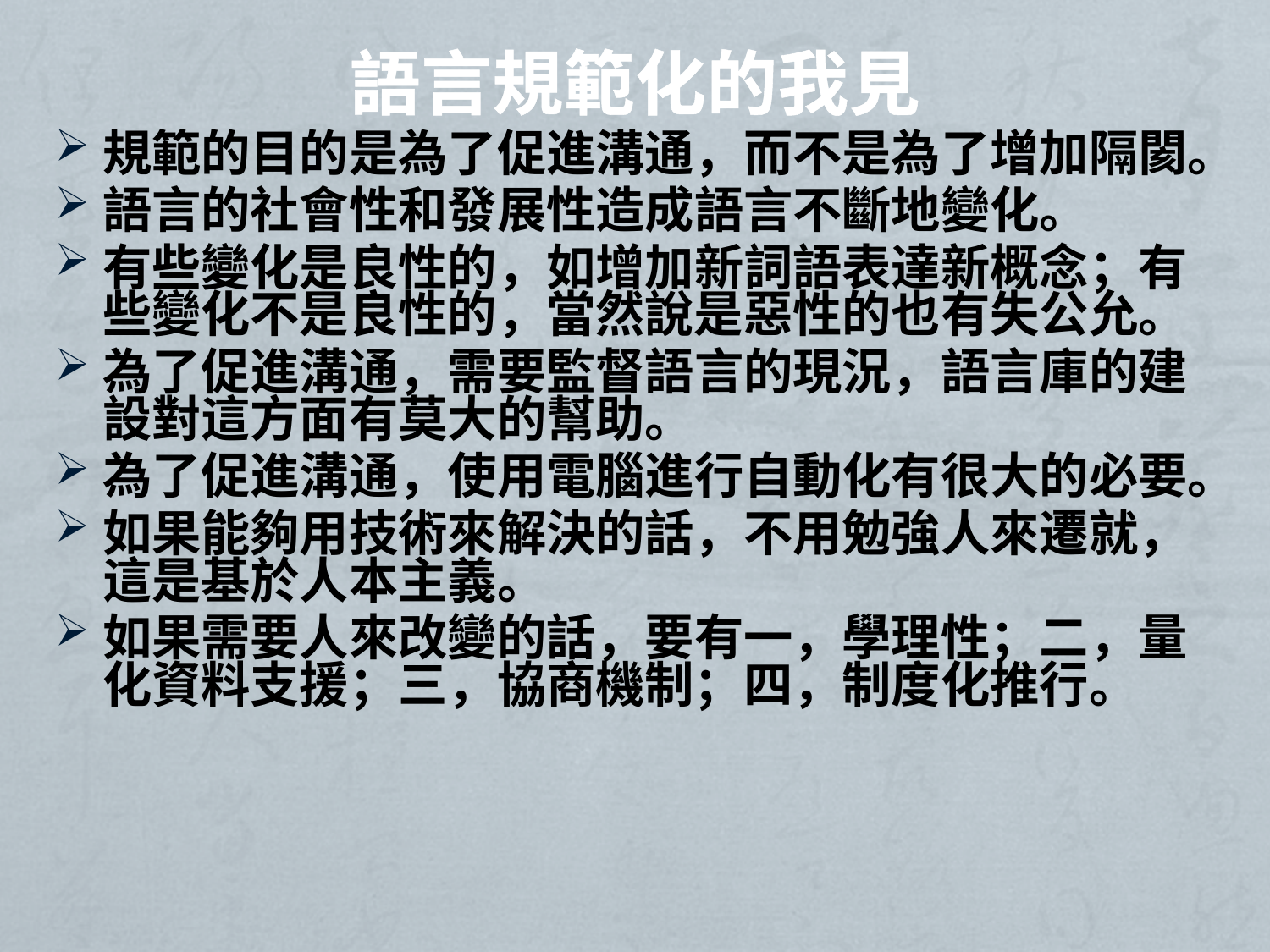

# 語言規範化的我見
規範的目的是為了促進溝通，而不是為了增加隔閡。
語言的社會性和發展性造成語言不斷地變化。
有些變化是良性的，如增加新詞語表達新概念；有些變化不是良性的，當然說是惡性的也有失公允。
為了促進溝通，需要監督語言的現況，語言庫的建設對這方面有莫大的幫助。
為了促進溝通，使用電腦進行自動化有很大的必要。
如果能夠用技術來解決的話，不用勉強人來遷就，這是基於人本主義。
如果需要人來改變的話，要有一，學理性；二，量化資料支援；三，協商機制；四，制度化推行。